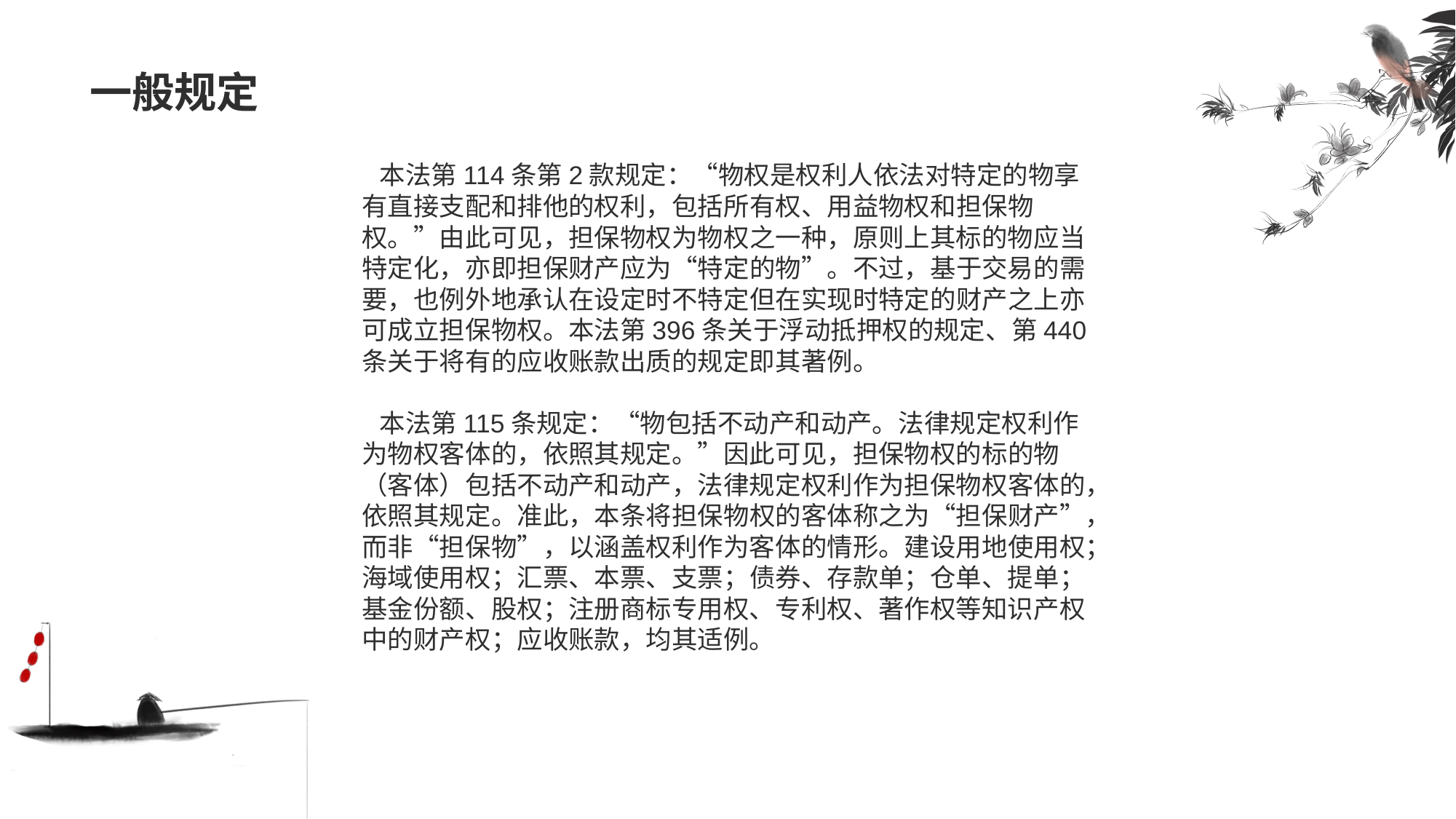

# 一般规定

  本法第114条第2款规定：“物权是权利人依法对特定的物享有直接支配和排他的权利，包括所有权、用益物权和担保物权。”由此可见，担保物权为物权之一种，原则上其标的物应当特定化，亦即担保财产应为“特定的物”。不过，基于交易的需要，也例外地承认在设定时不特定但在实现时特定的财产之上亦可成立担保物权。本法第396条关于浮动抵押权的规定、第440条关于将有的应收账款出质的规定即其著例。

  本法第115条规定：“物包括不动产和动产。法律规定权利作为物权客体的，依照其规定。”因此可见，担保物权的标的物（客体）包括不动产和动产，法律规定权利作为担保物权客体的，依照其规定。准此，本条将担保物权的客体称之为“担保财产”，而非“担保物”，以涵盖权利作为客体的情形。建设用地使用权；海域使用权；汇票、本票、支票；债券、存款单；仓单、提单；基金份额、股权；注册商标专用权、专利权、著作权等知识产权中的财产权；应收账款，均其适例。
13